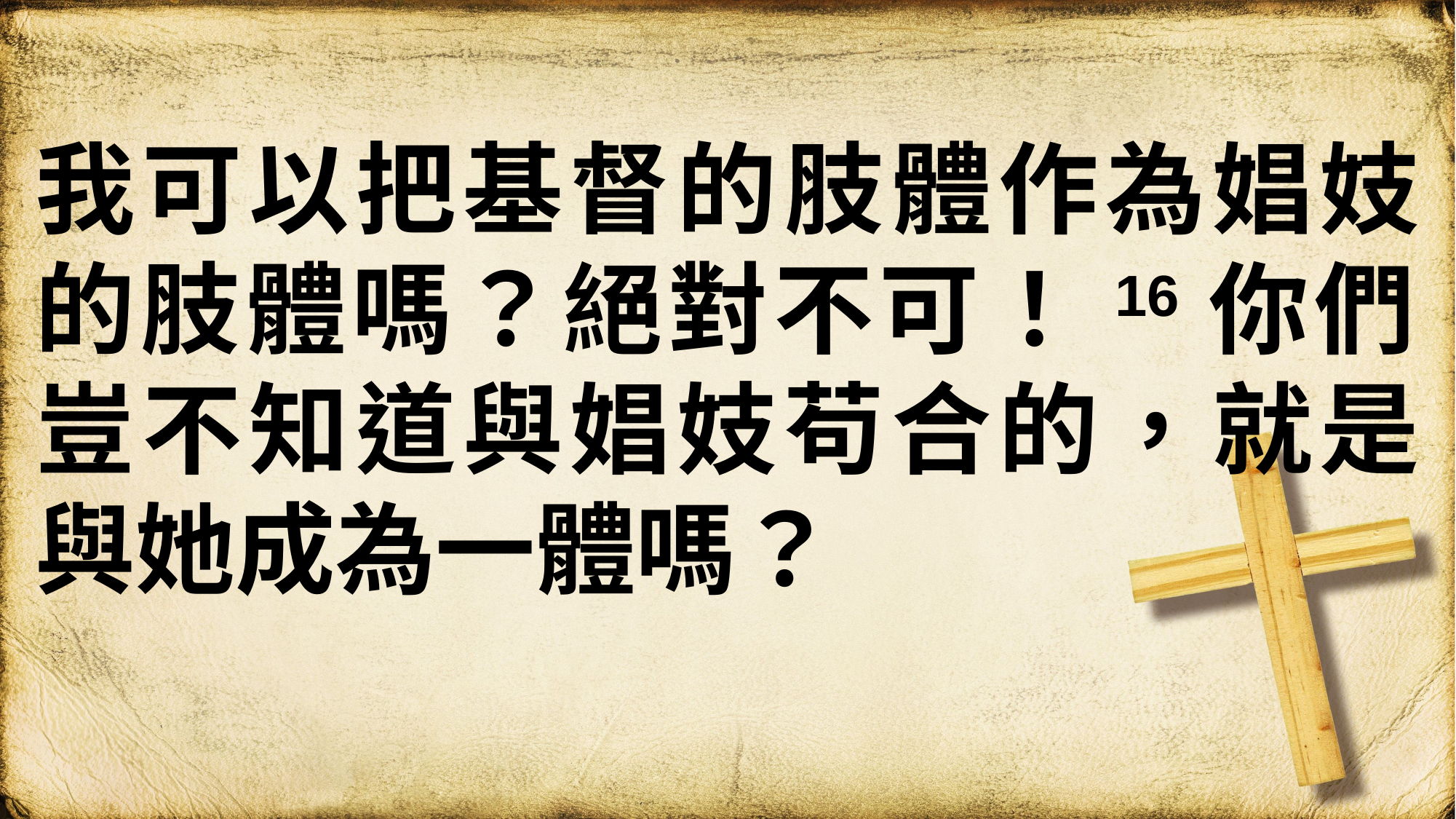

我可以把基督的肢體作為娼妓的肢體嗎？絕對不可！16你們
豈不知道與娼妓苟合的，就是與她成為一體嗎？